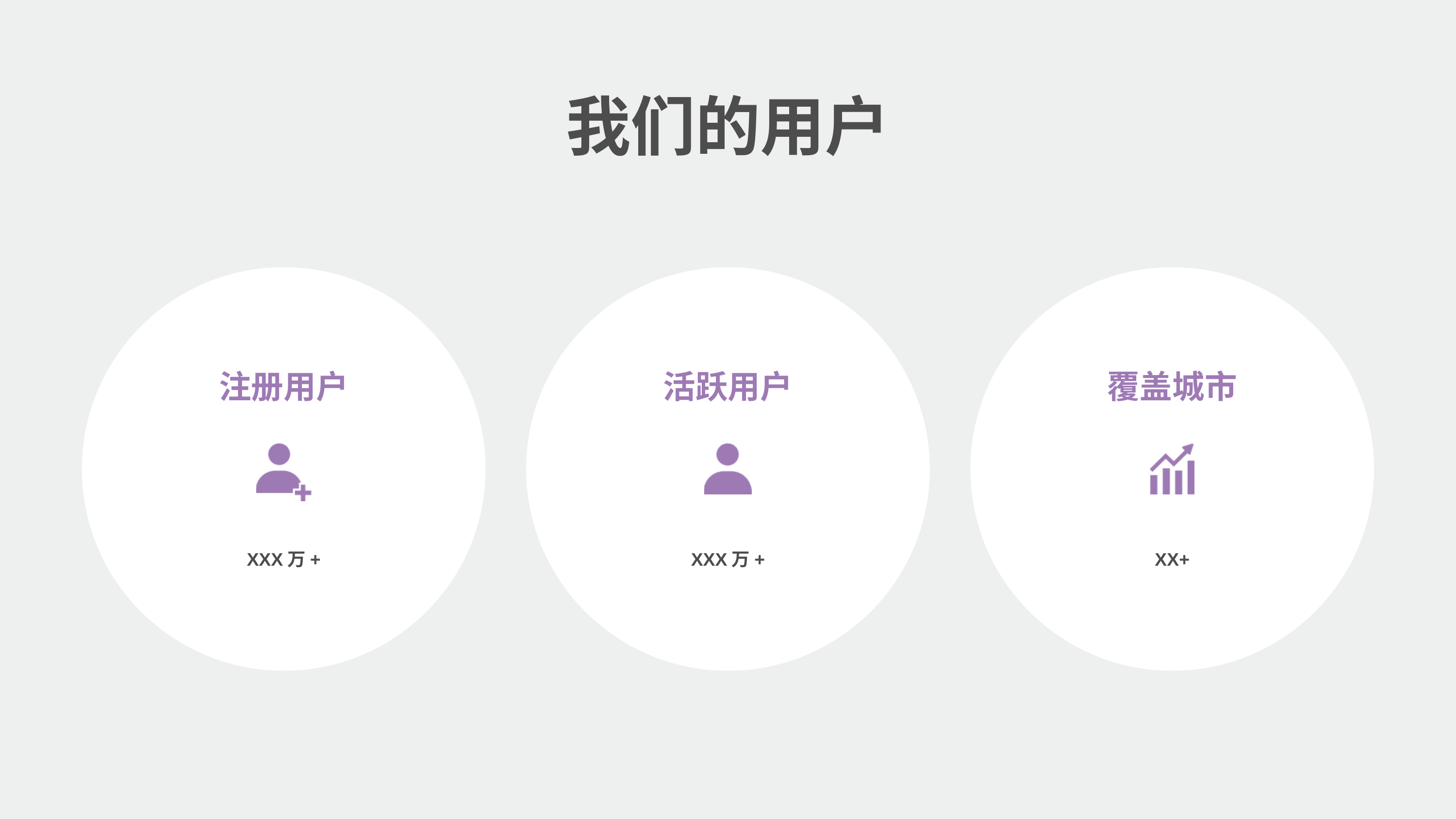

我们的用户

注册用户
活跃用户
覆盖城市

XXX万+
XXX万+
XX+